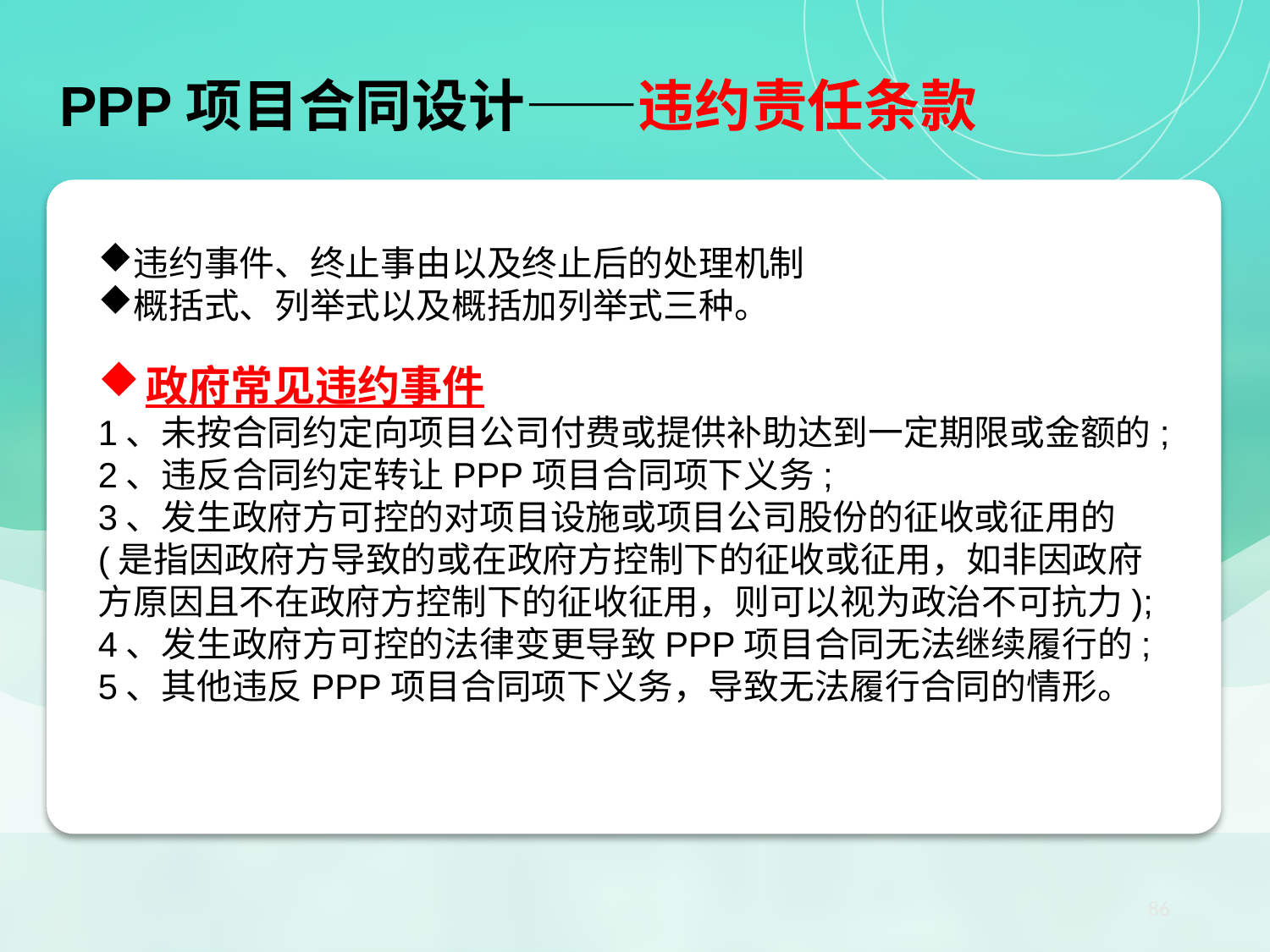

PPP项目合同设计——违约责任条款
【小结】PPP项目核心法律关系：项目合同
违约事件、终止事由以及终止后的处理机制
概括式、列举式以及概括加列举式三种。

政府常见违约事件
1、未按合同约定向项目公司付费或提供补助达到一定期限或金额的;
2、违反合同约定转让PPP项目合同项下义务;
3、发生政府方可控的对项目设施或项目公司股份的征收或征用的(是指因政府方导致的或在政府方控制下的征收或征用，如非因政府方原因且不在政府方控制下的征收征用，则可以视为政治不可抗力);
4、发生政府方可控的法律变更导致PPP项目合同无法继续履行的;
5、其他违反PPP项目合同项下义务，导致无法履行合同的情形。

86